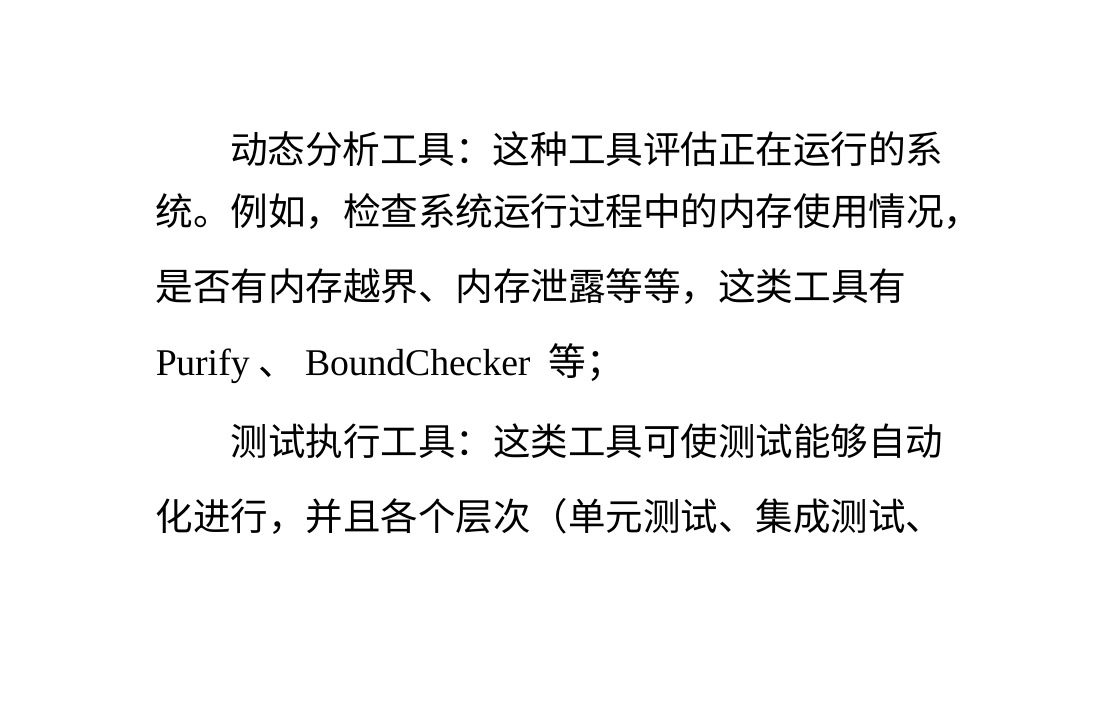

我短暂迷恋的美丽。
我憧憬远方的风景，我向往未知的美好。
我会飘到哪一个陌生的国度
动态分析工具：这种工具评估正在运行的系
统。例如，检查系统运行过程中的内存使用情况，

是否有内存越界、内存泄露等等，这类工具有

Purify、BoundChecker 等；
	测试执行工具：这类工具可使测试能够自动

化进行，并且各个层次（单元测试、集成测试、